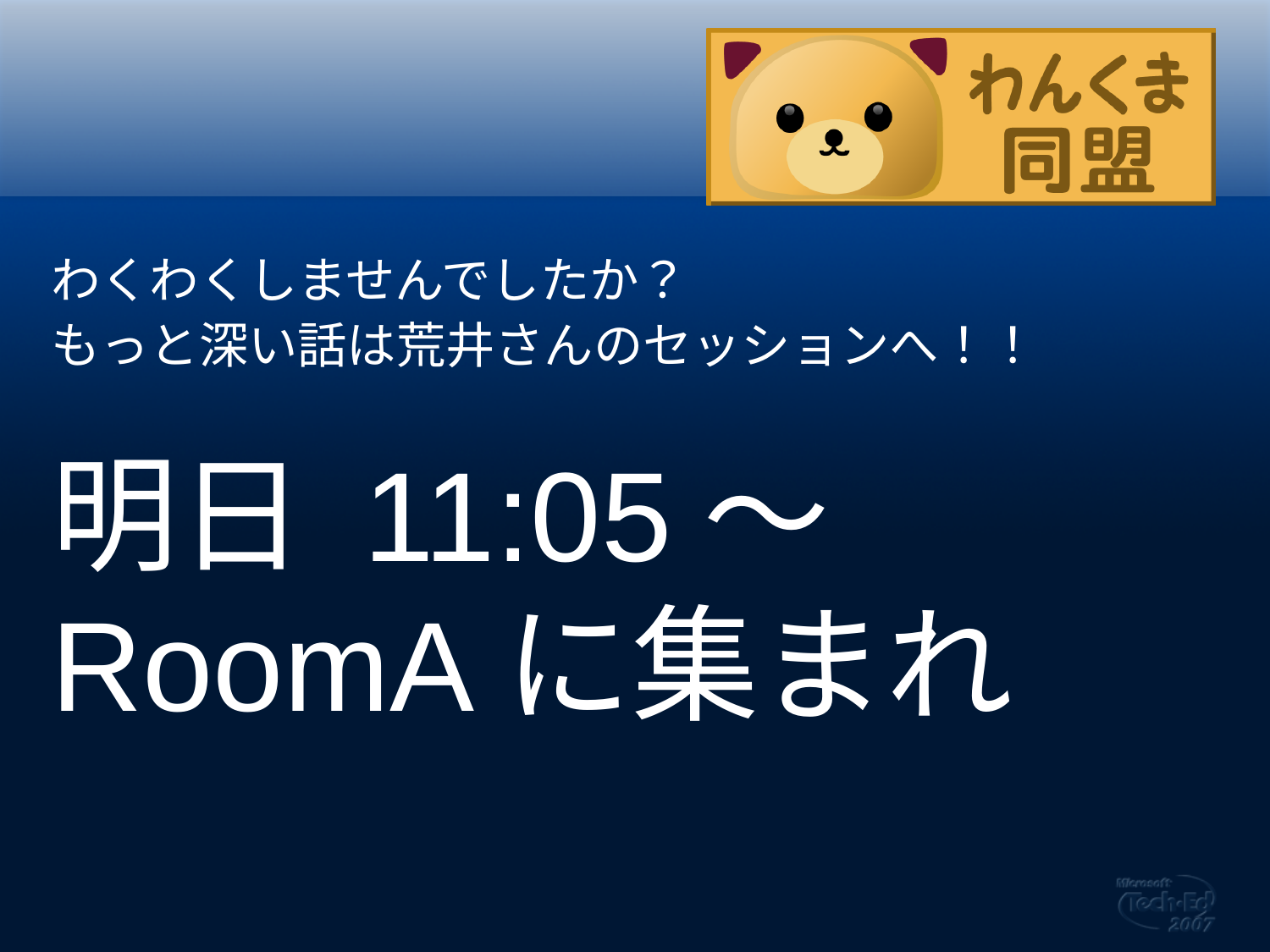

わくわくしませんでしたか？
もっと深い話は荒井さんのセッションへ！！

明日 11:05～
RoomAに集まれ